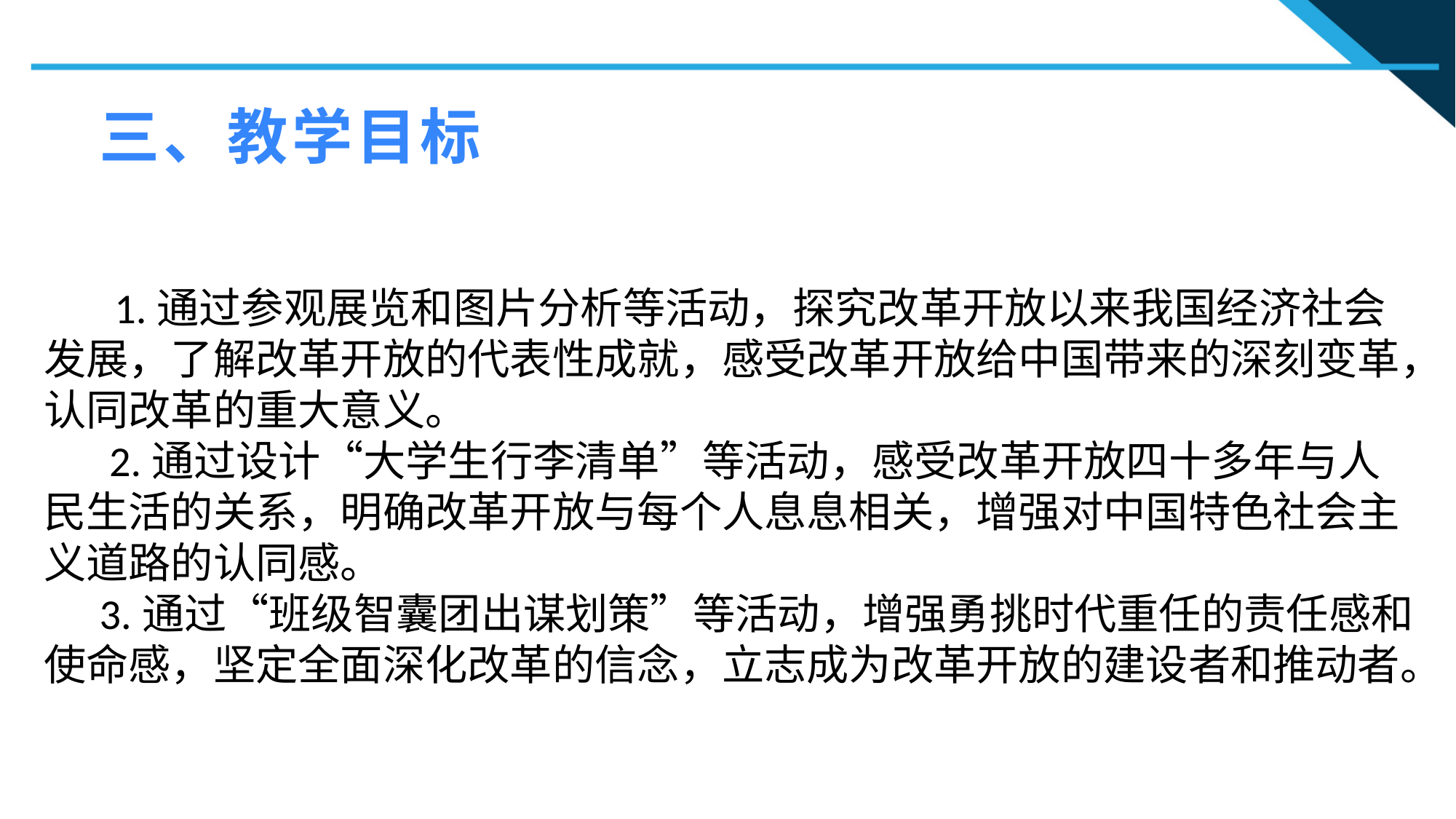

三、教学目标
    1.通过参观展览和图片分析等活动，探究改革开放以来我国经济社会发展，了解改革开放的代表性成就，感受改革开放给中国带来的深刻变革，认同改革的重大意义。
   2.通过设计“大学生行李清单”等活动，感受改革开放四十多年与人民生活的关系，明确改革开放与每个人息息相关，增强对中国特色社会主义道路的认同感。
  3.通过“班级智囊团出谋划策”等活动，增强勇挑时代重任的责任感和使命感，坚定全面深化改革的信念，立志成为改革开放的建设者和推动者。